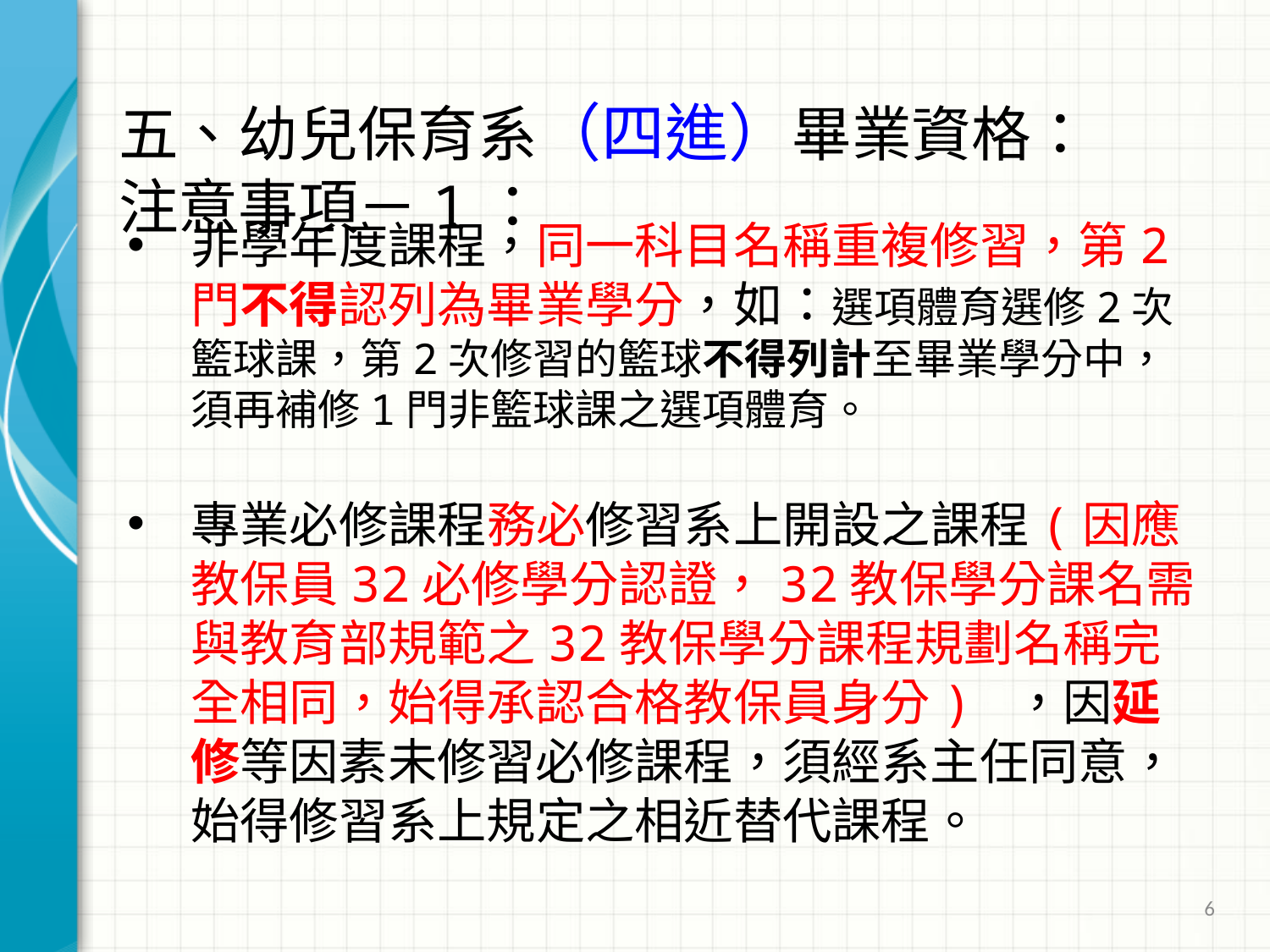

# 五、幼兒保育系（四進）畢業資格： 注意事項－1：
非學年度課程，同一科目名稱重複修習，第2門不得認列為畢業學分，如：選項體育選修2次籃球課，第2次修習的籃球不得列計至畢業學分中，須再補修1門非籃球課之選項體育。

專業必修課程務必修習系上開設之課程(因應教保員32必修學分認證，32教保學分課名需與教育部規範之32教保學分課程規劃名稱完全相同，始得承認合格教保員身分) ，因延修等因素未修習必修課程，須經系主任同意，始得修習系上規定之相近替代課程。

6